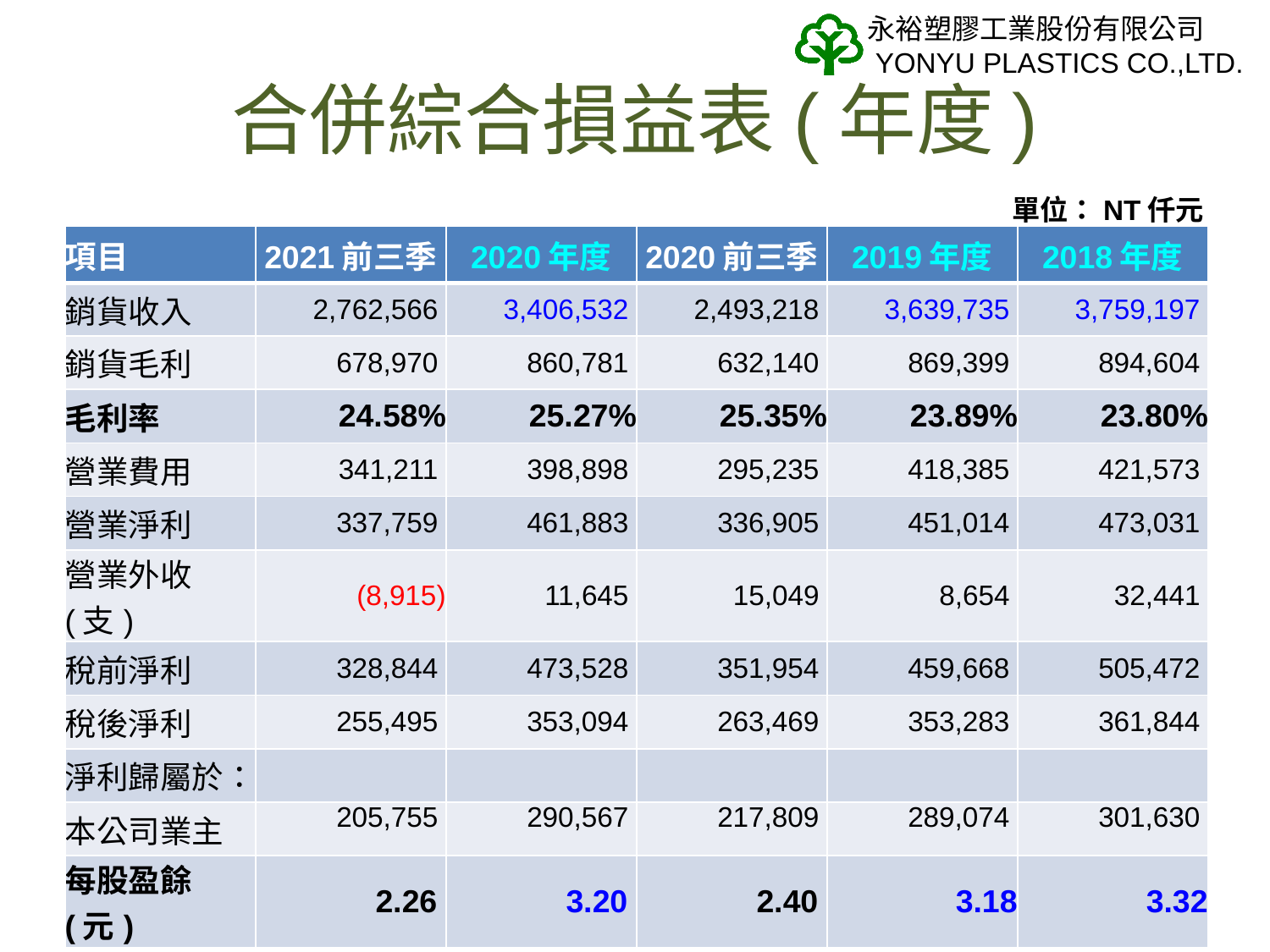

# 合併綜合損益表(年度)
單位：NT仟元
| 項目 | 2021前三季 | 2020年度 | 2020前三季 | 2019年度 | 2018年度 |
| --- | --- | --- | --- | --- | --- |
| 銷貨收入 | 2,762,566 | 3,406,532 | 2,493,218 | 3,639,735 | 3,759,197 |
| 銷貨毛利 | 678,970 | 860,781 | 632,140 | 869,399 | 894,604 |
| 毛利率 | 24.58% | 25.27% | 25.35% | 23.89% | 23.80% |
| 營業費用 | 341,211 | 398,898 | 295,235 | 418,385 | 421,573 |
| 營業淨利 | 337,759 | 461,883 | 336,905 | 451,014 | 473,031 |
| 營業外收(支) | (8,915) | 11,645 | 15,049 | 8,654 | 32,441 |
| 稅前淨利 | 328,844 | 473,528 | 351,954 | 459,668 | 505,472 |
| 稅後淨利 | 255,495 | 353,094 | 263,469 | 353,283 | 361,844 |
| 淨利歸屬於： |  |  |  |  |  |
| 本公司業主 | 205,755 | 290,567 | 217,809 | 289,074 | 301,630 |
| 每股盈餘(元) | 2.26 | 3.20 | 2.40 | 3.18 | 3.32 |
12